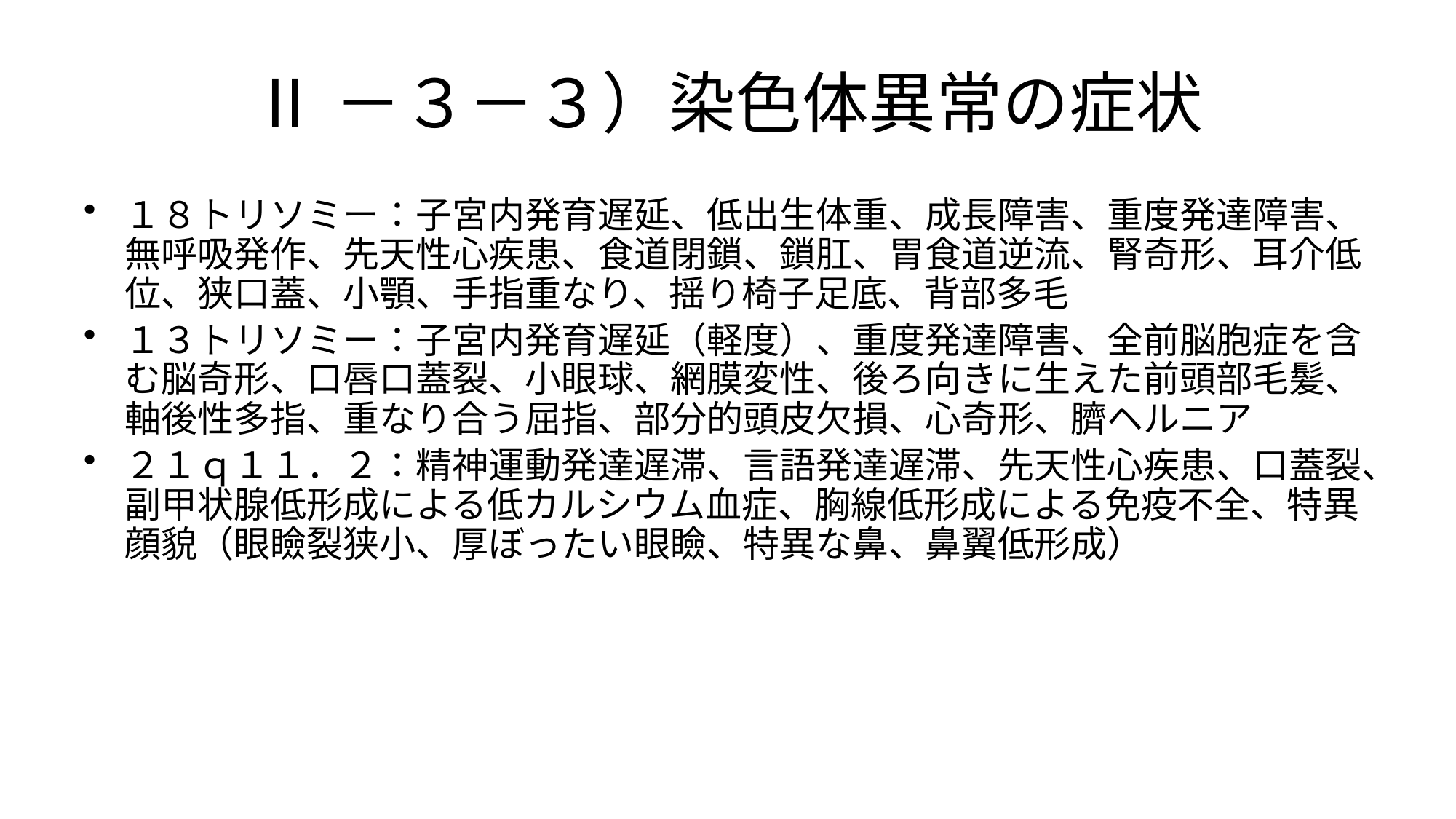

# Ⅱ－３－３）染色体異常の症状
１８トリソミー：子宮内発育遅延、低出生体重、成長障害、重度発達障害、無呼吸発作、先天性心疾患、食道閉鎖、鎖肛、胃食道逆流、腎奇形、耳介低位、狭口蓋、小顎、手指重なり、揺り椅子足底、背部多毛
１３トリソミー：子宮内発育遅延（軽度）、重度発達障害、全前脳胞症を含む脳奇形、口唇口蓋裂、小眼球、網膜変性、後ろ向きに生えた前頭部毛髪、軸後性多指、重なり合う屈指、部分的頭皮欠損、心奇形、臍ヘルニア
２１ｑ１１．２：精神運動発達遅滞、言語発達遅滞、先天性心疾患、口蓋裂、副甲状腺低形成による低カルシウム血症、胸線低形成による免疫不全、特異顔貌（眼瞼裂狭小、厚ぼったい眼瞼、特異な鼻、鼻翼低形成）